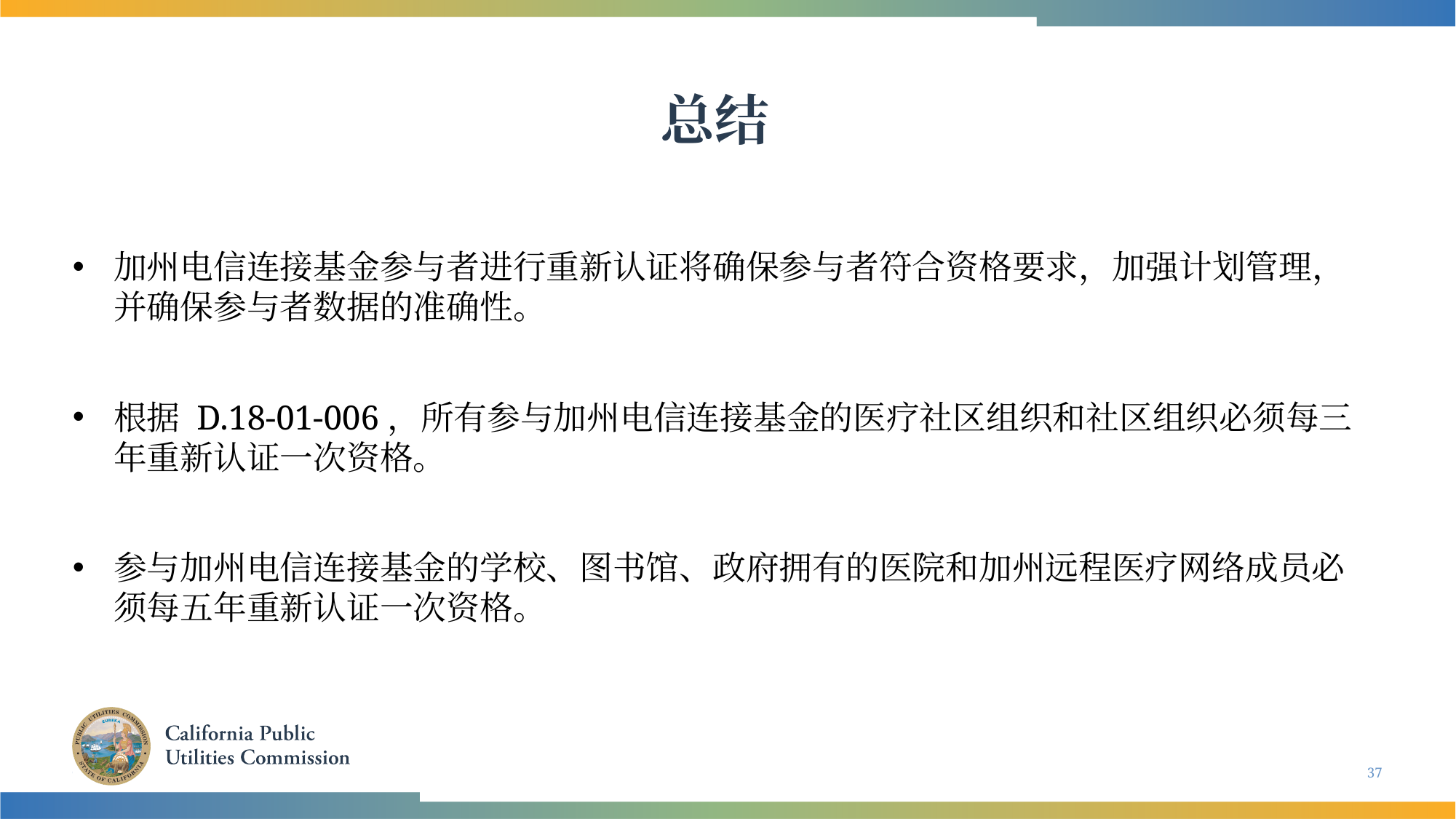

总结

加州电信连接基金参与者进行重新认证将确保参与者符合资格要求，加强计划管理，并确保参与者数据的准确性。

根据 D.18-01-006，所有参与加州电信连接基金的医疗社区组织和社区组织必须每三年重新认证一次资格。

参与加州电信连接基金的学校、图书馆、政府拥有的医院和加州远程医疗网络成员必须每五年重新认证一次资格。

37